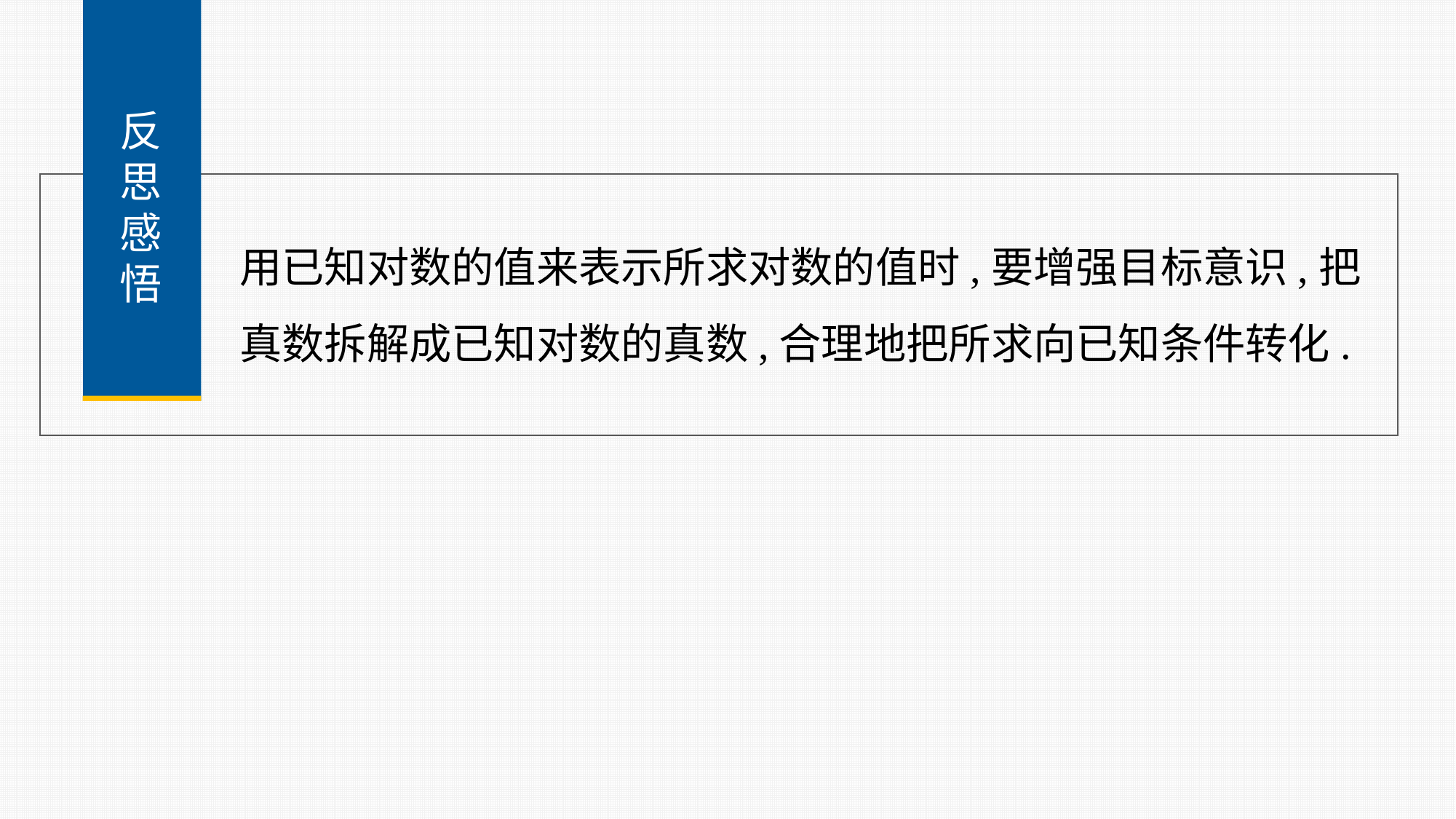

反
思
感
悟

用已知对数的值来表示所求对数的值时,要增强目标意识,把真数拆解成已知对数的真数,合理地把所求向已知条件转化.